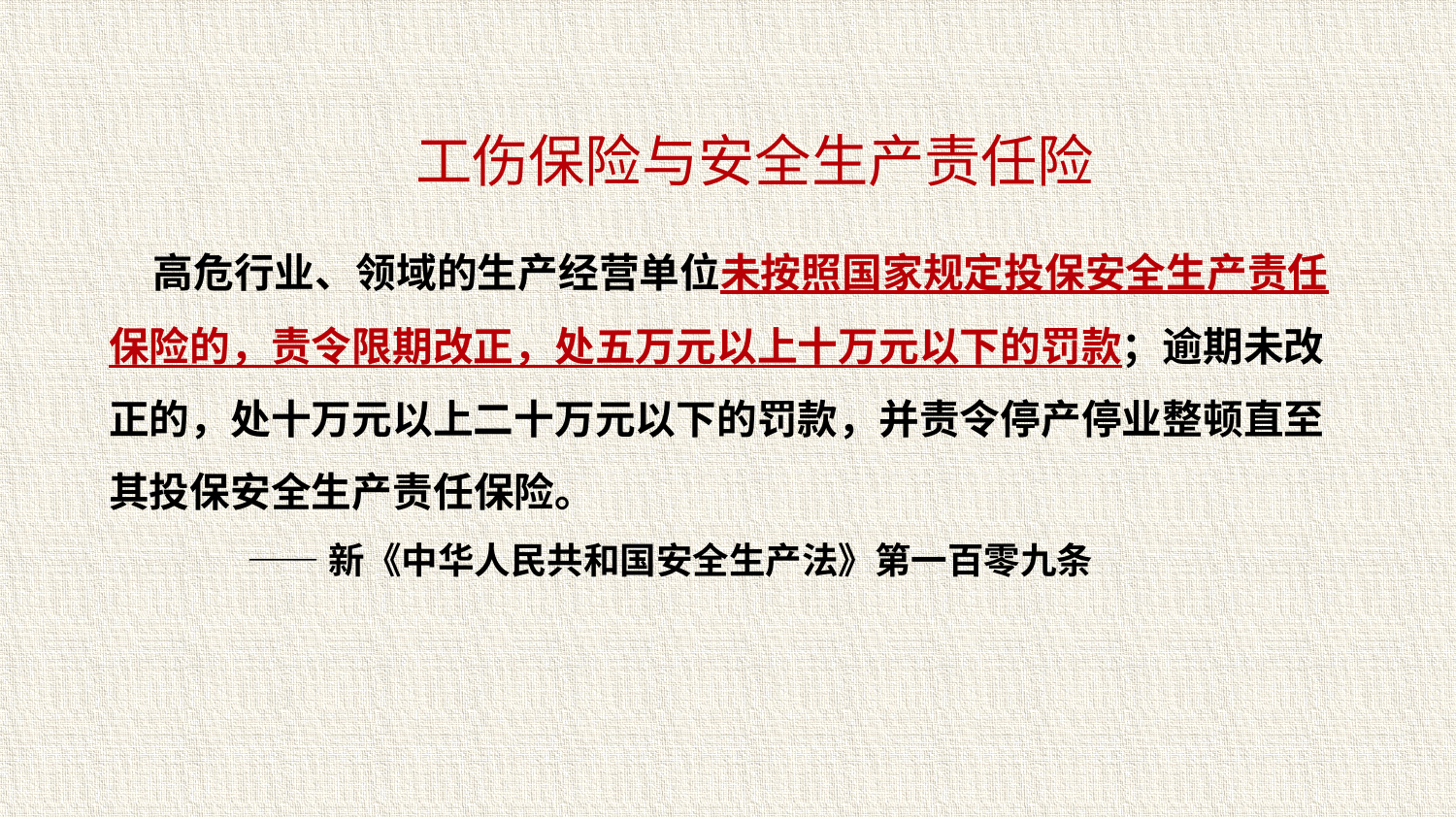

工伤保险与安全生产责任险
   高危行业、领域的生产经营单位未按照国家规定投保安全生产责任保险的，责令限期改正，处五万元以上十万元以下的罚款；逾期未改正的，处十万元以上二十万元以下的罚款，并责令停产停业整顿直至其投保安全生产责任保险。
                   ——新《中华人民共和国安全生产法》第一百零九条